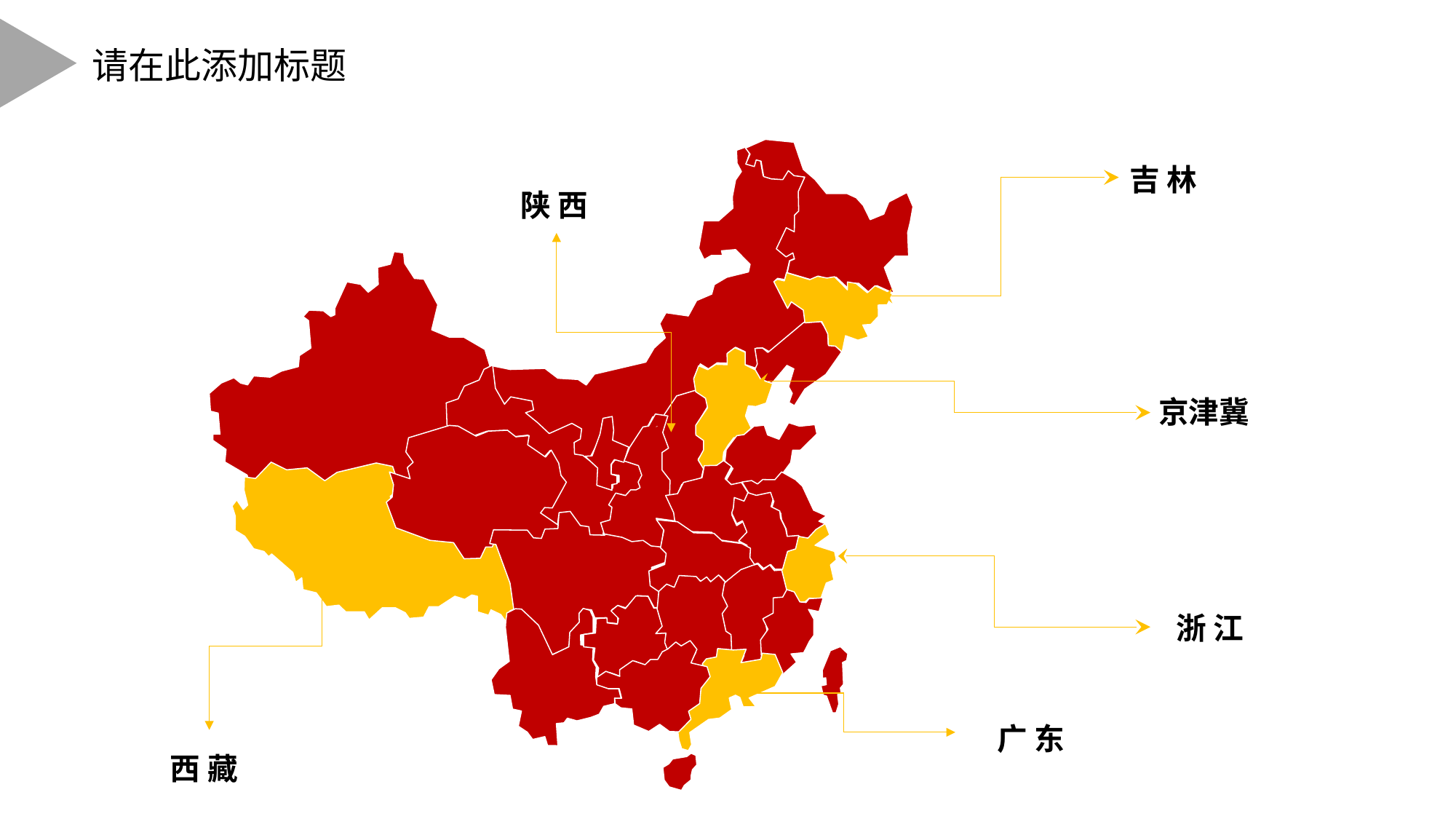

请在此添加标题

吉 林
陕 西
京津冀
浙 江
广 东
西 藏